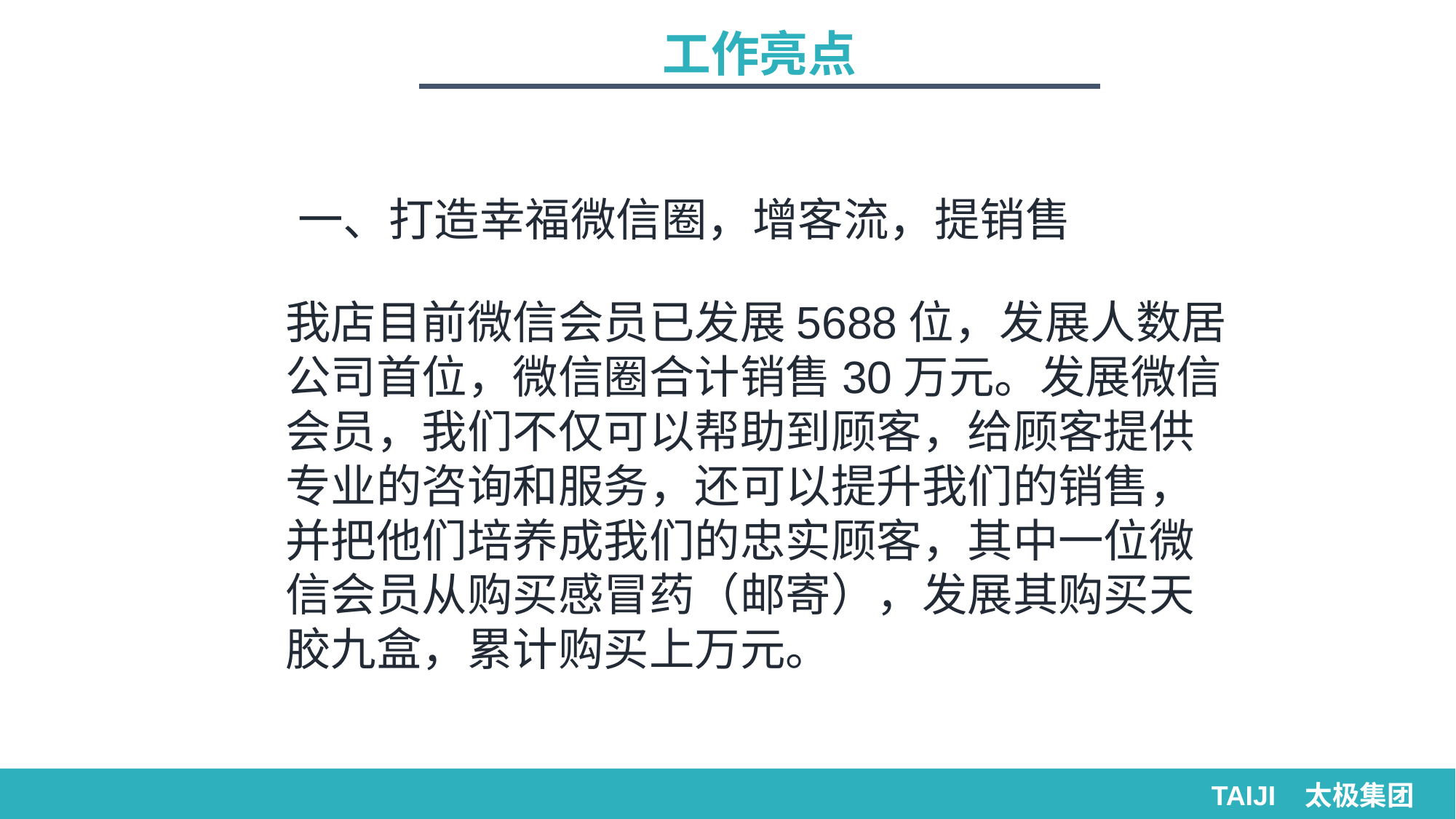

工作亮点
一、打造幸福微信圈，增客流，提销售
我店目前微信会员已发展5688位，发展人数居公司首位，微信圈合计销售30万元。发展微信会员，我们不仅可以帮助到顾客，给顾客提供专业的咨询和服务，还可以提升我们的销售，并把他们培养成我们的忠实顾客，其中一位微信会员从购买感冒药（邮寄），发展其购买天胶九盒，累计购买上万元。

TAIJI   太极集团